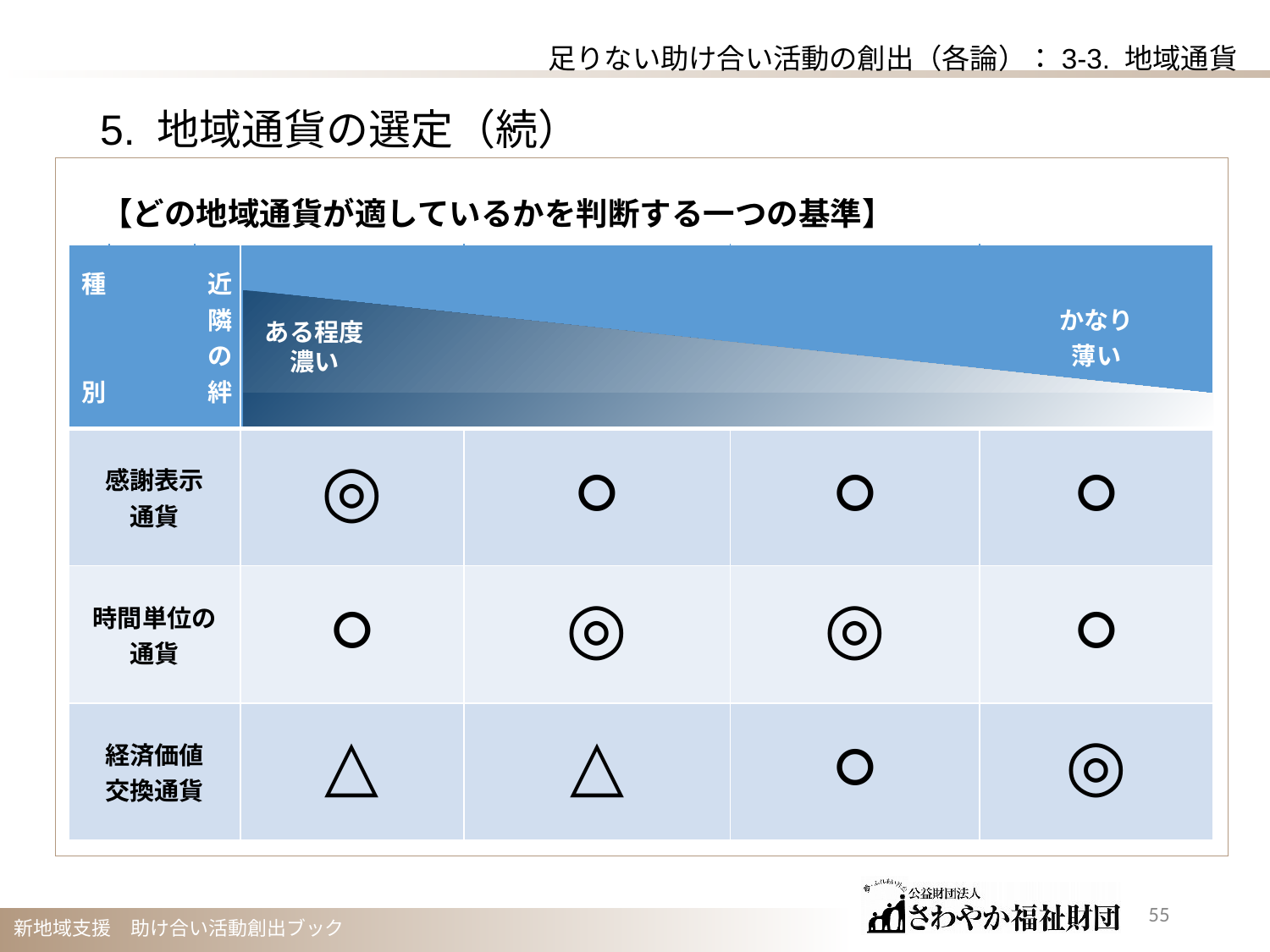

足りない助け合い活動の創出（各論）：3-3. 地域通貨
5. 地域通貨の選定（続）

【どの地域通貨が適しているかを判断する一つの基準】
| 種　　別 |  | 近隣の絆 |  |  |  | かなり 薄い |
| --- | --- | --- | --- | --- | --- | --- |
| 感謝表示 通貨 |  |  | ◎ | ○ | ○ | ○ |
| 時間単位の 通貨 |  |  | ○ | ◎ | ◎ | ○ |
| 経済価値 交換通貨 |  |  | △ | △ | ○ | ◎ |

ある程度
濃い

55